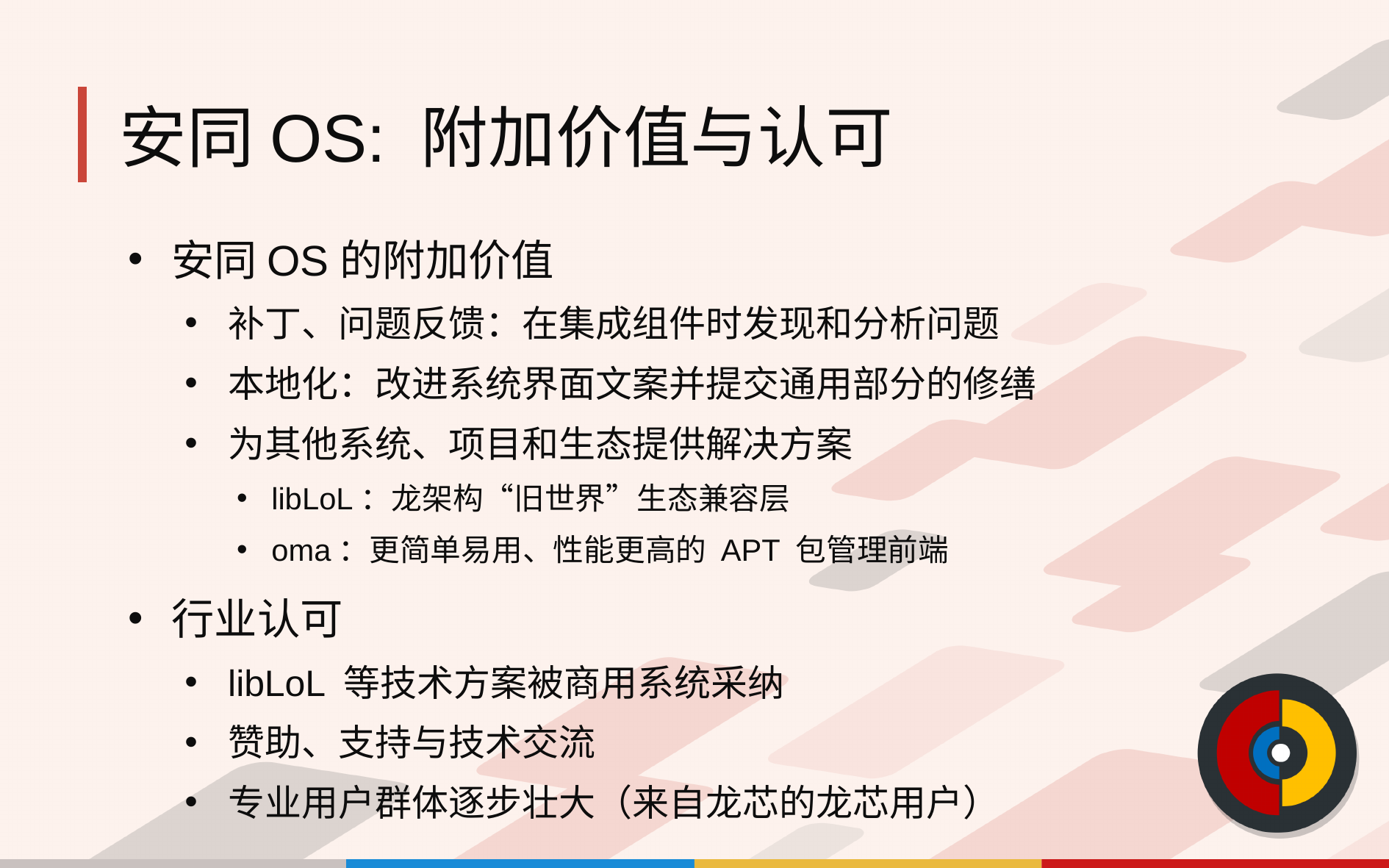

# 安同 OS: 附加价值与认可
安同 OS 的附加价值
补丁、问题反馈：在集成组件时发现和分析问题
本地化：改进系统界面文案并提交通用部分的修缮
为其他系统、项目和生态提供解决方案
libLoL：龙架构“旧世界”生态兼容层
oma：更简单易用、性能更高的 APT 包管理前端
行业认可
libLoL 等技术方案被商用系统采纳
赞助、支持与技术交流
专业用户群体逐步壮大（来自龙芯的龙芯用户）